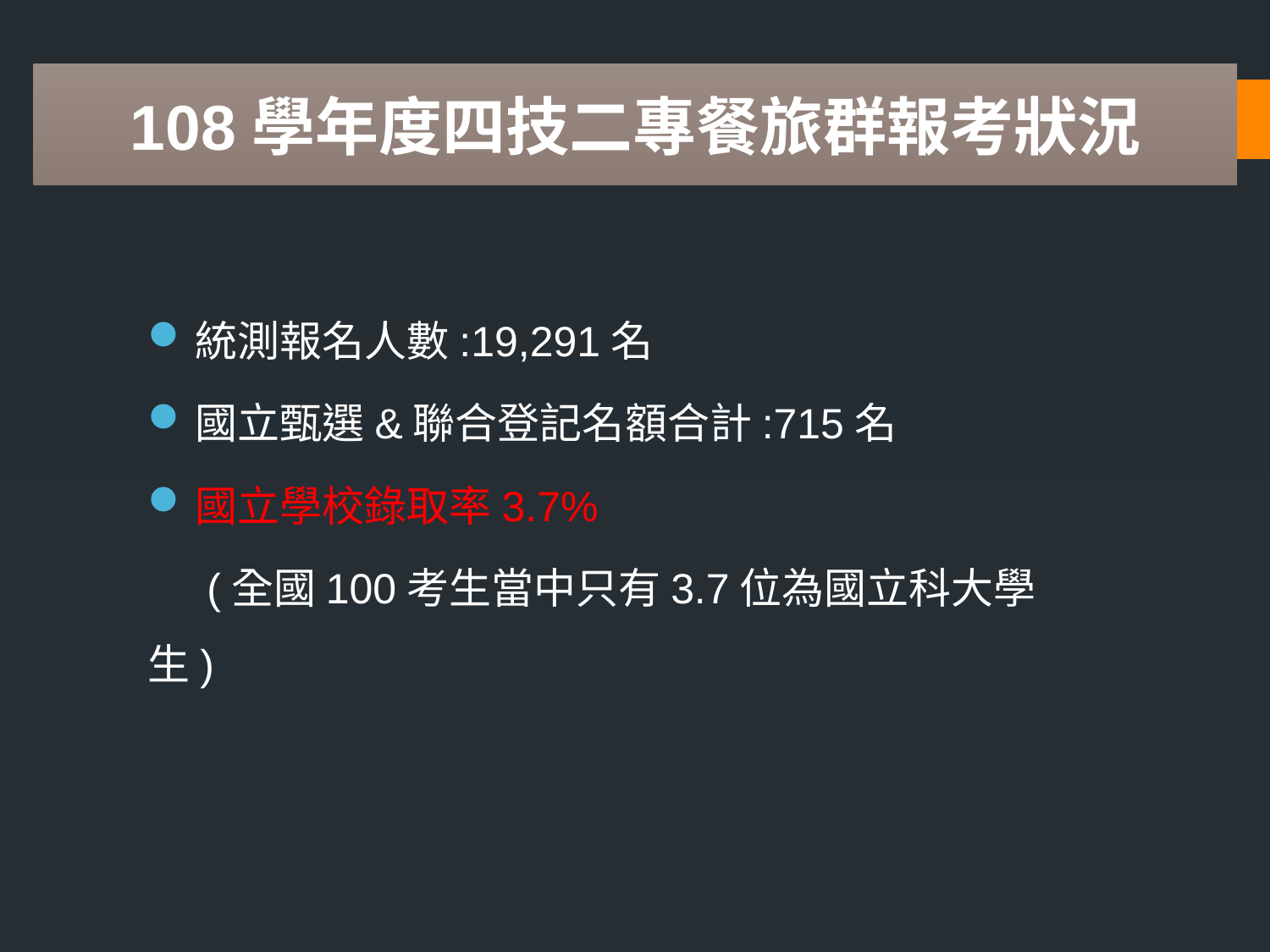

108學年度四技二專餐旅群報考狀況
統測報名人數:19,291名
國立甄選&聯合登記名額合計:715名
國立學校錄取率3.7%
     (全國100考生當中只有3.7位為國立科大學生)